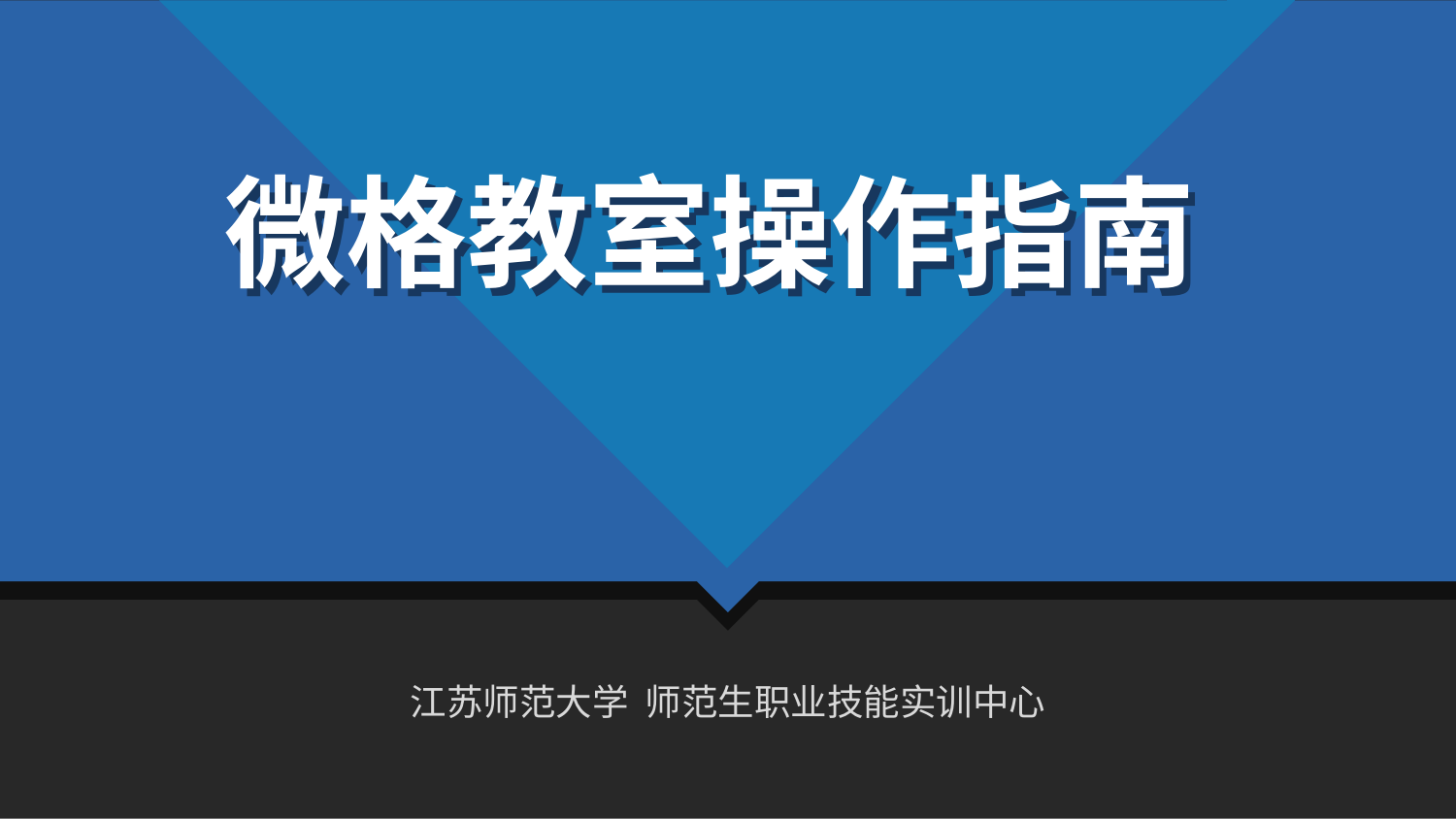

微格教室操作指南
微格教室操作指南
江苏师范大学  师范生职业技能实训中心